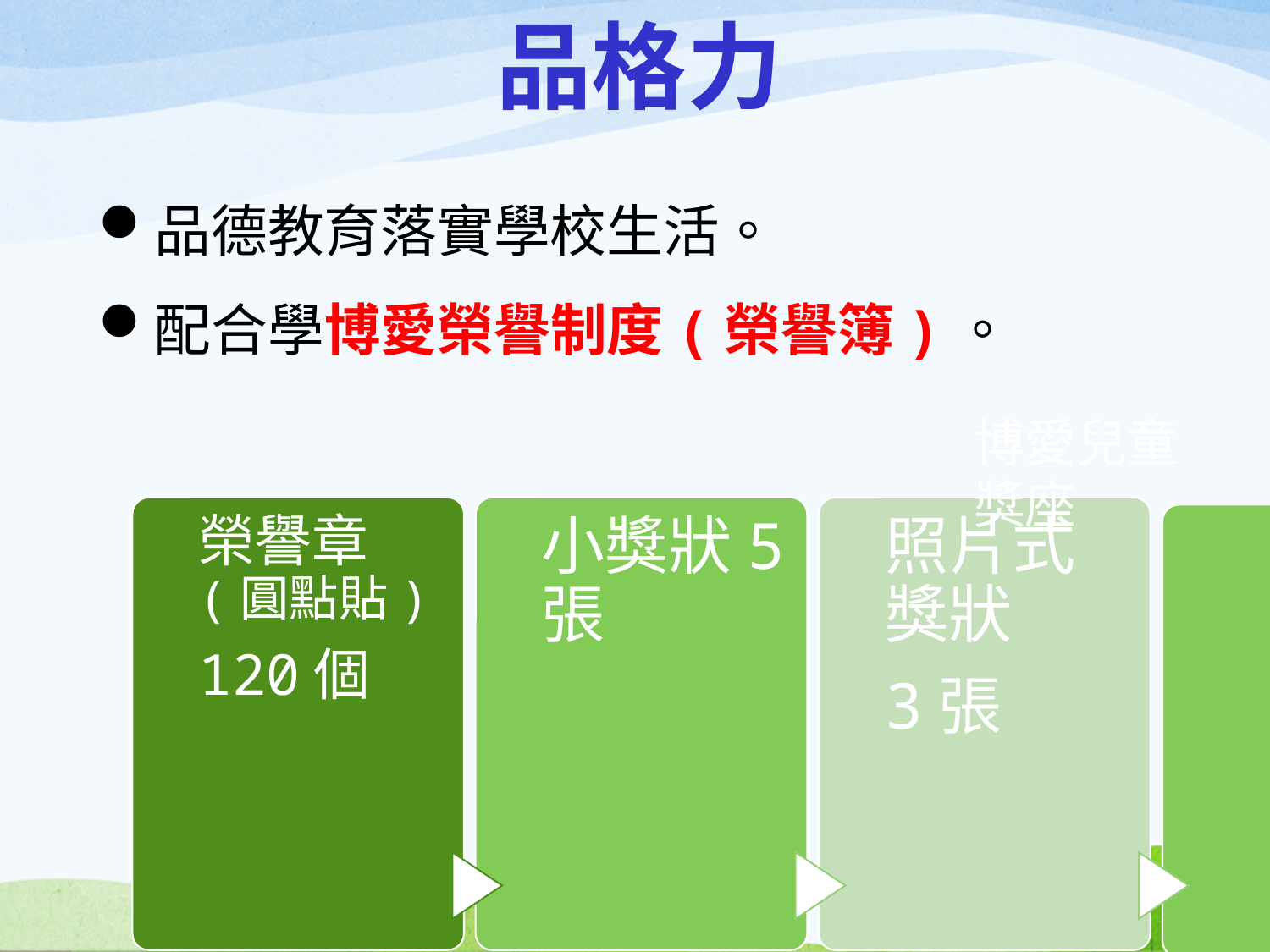

# 品格力

榮譽章(圓點貼)
120個

小獎狀5張

照片式獎狀
3張

博愛兒童獎座
品德教育落實學校生活。
配合學博愛榮譽制度(榮譽簿)。